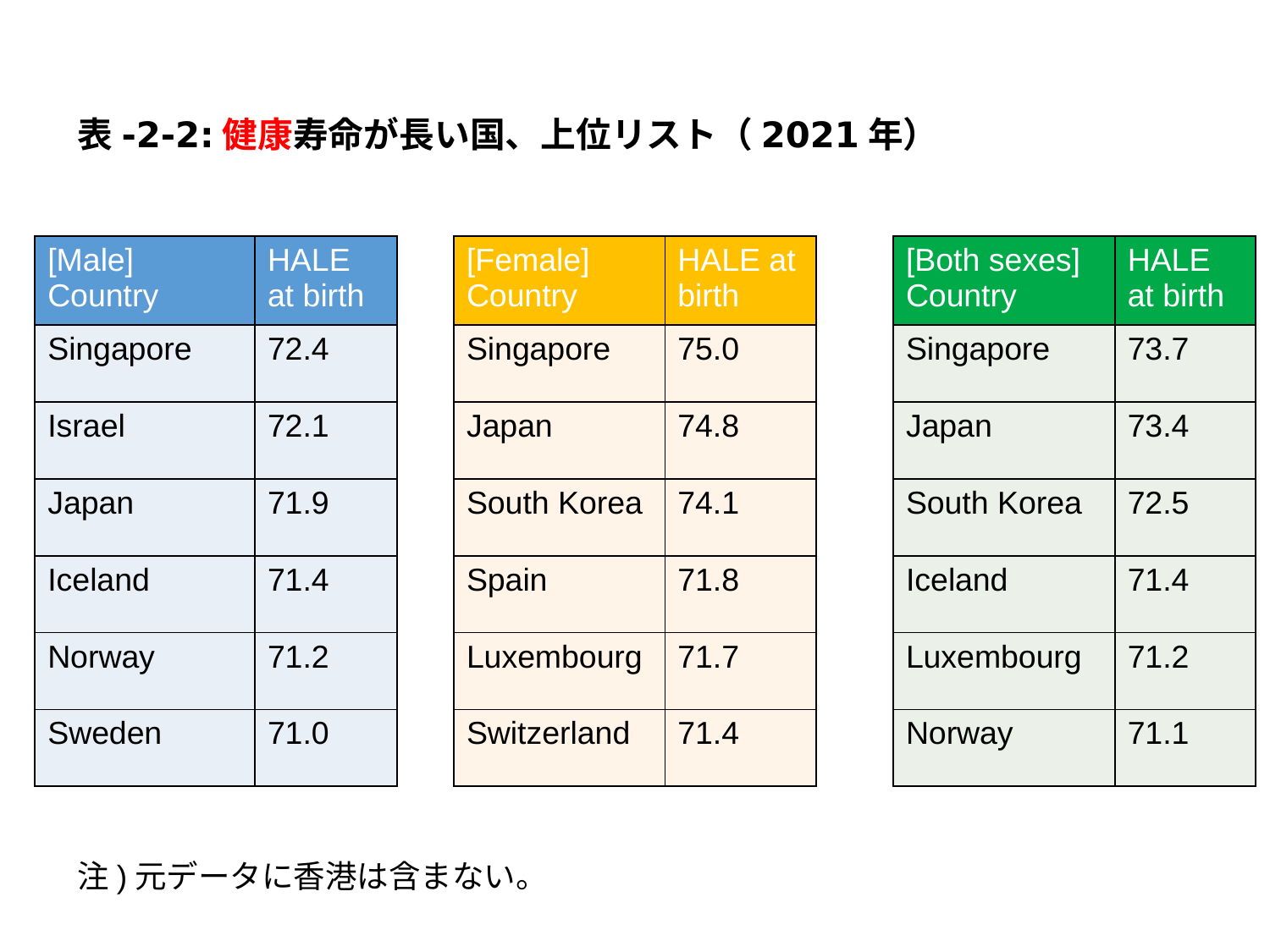

# 表-2-2:健康寿命が長い国、上位リスト（2021年）
| [Male] Country | HALE at birth |
| --- | --- |
| Singapore | 72.4 |
| Israel | 72.1 |
| Japan | 71.9 |
| Iceland | 71.4 |
| Norway | 71.2 |
| Sweden | 71.0 |
| [Female] Country | HALE at birth |
| --- | --- |
| Singapore | 75.0 |
| Japan | 74.8 |
| South Korea | 74.1 |
| Spain | 71.8 |
| Luxembourg | 71.7 |
| Switzerland | 71.4 |
| [Both sexes] Country | HALE at birth |
| --- | --- |
| Singapore | 73.7 |
| Japan | 73.4 |
| South Korea | 72.5 |
| Iceland | 71.4 |
| Luxembourg | 71.2 |
| Norway | 71.1 |
注)元データに香港は含まない。